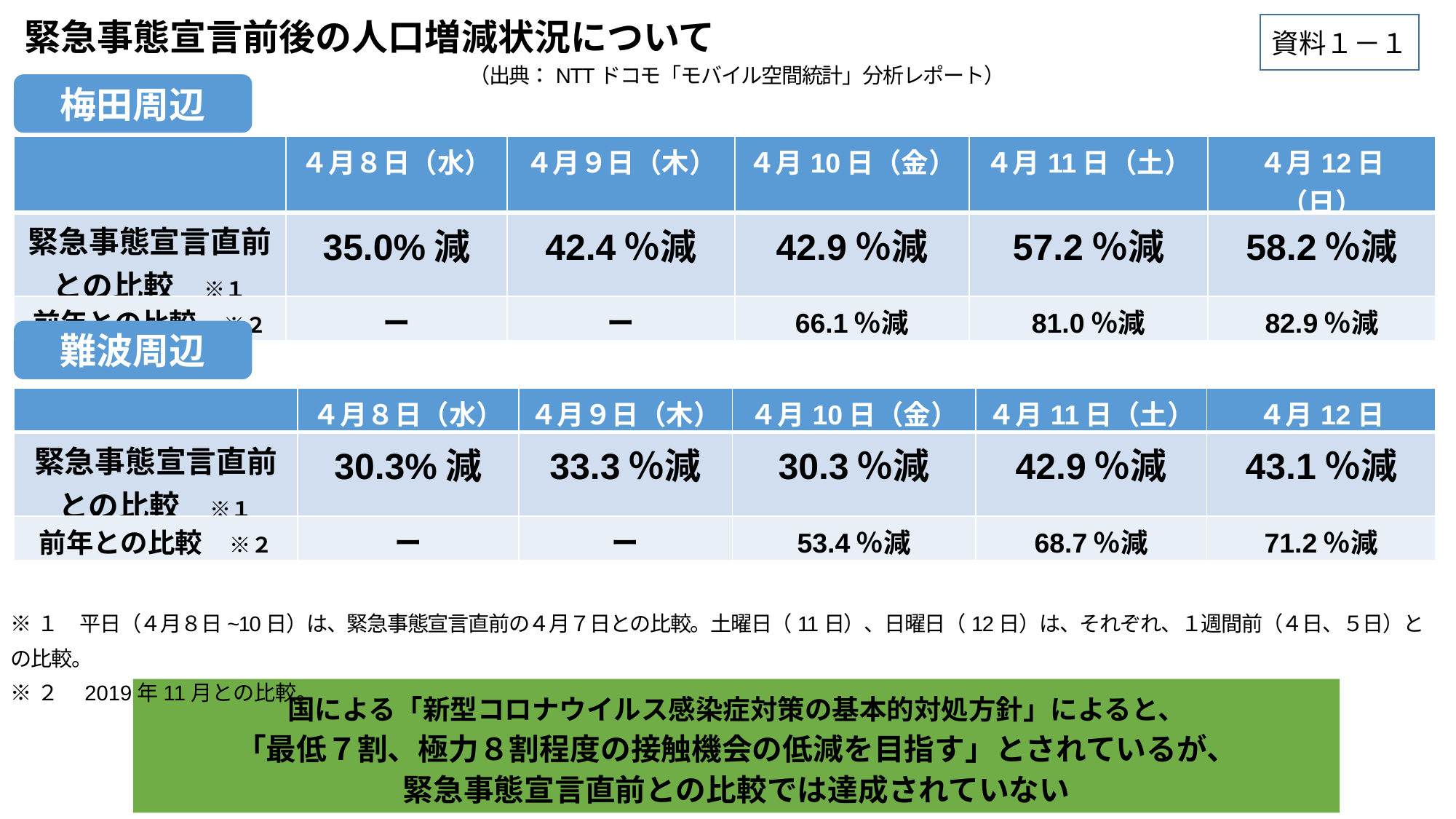

緊急事態宣言前後の人口増減状況について
資料１－１
（出典：NTTドコモ「モバイル空間統計」分析レポート）
梅田周辺
|  | ４月８日（水） | ４月９日（木） | ４月10日（金） | ４月11日（土） | ４月12日（日） |
| --- | --- | --- | --- | --- | --- |
| 緊急事態宣言直前との比較　※１ | 35.0%減 | 42.4％減 | 42.9％減 | 57.2％減 | 58.2％減 |
| 前年との比較　※２ | ー | ー | 66.1％減 | 81.0％減 | 82.9％減 |
難波周辺
|  | ４月８日（水） | ４月９日（木） | ４月10日（金） | ４月11日（土） | ４月12日（日） |
| --- | --- | --- | --- | --- | --- |
| 緊急事態宣言直前との比較　※１ | 30.3%減 | 33.3％減 | 30.3％減 | 42.9％減 | 43.1％減 |
| 前年との比較　※２ | ー | ー | 53.4％減 | 68.7％減 | 71.2％減 |
※１　平日（４月８日~10日）は、緊急事態宣言直前の４月７日との比較。土曜日（11日）、日曜日（12日）は、それぞれ、１週間前（４日、５日）との比較。
※２　2019年11月との比較。
国による「新型コロナウイルス感染症対策の基本的対処方針」によると、
「最低７割、極力８割程度の接触機会の低減を目指す」とされているが、
緊急事態宣言直前との比較では達成されていない